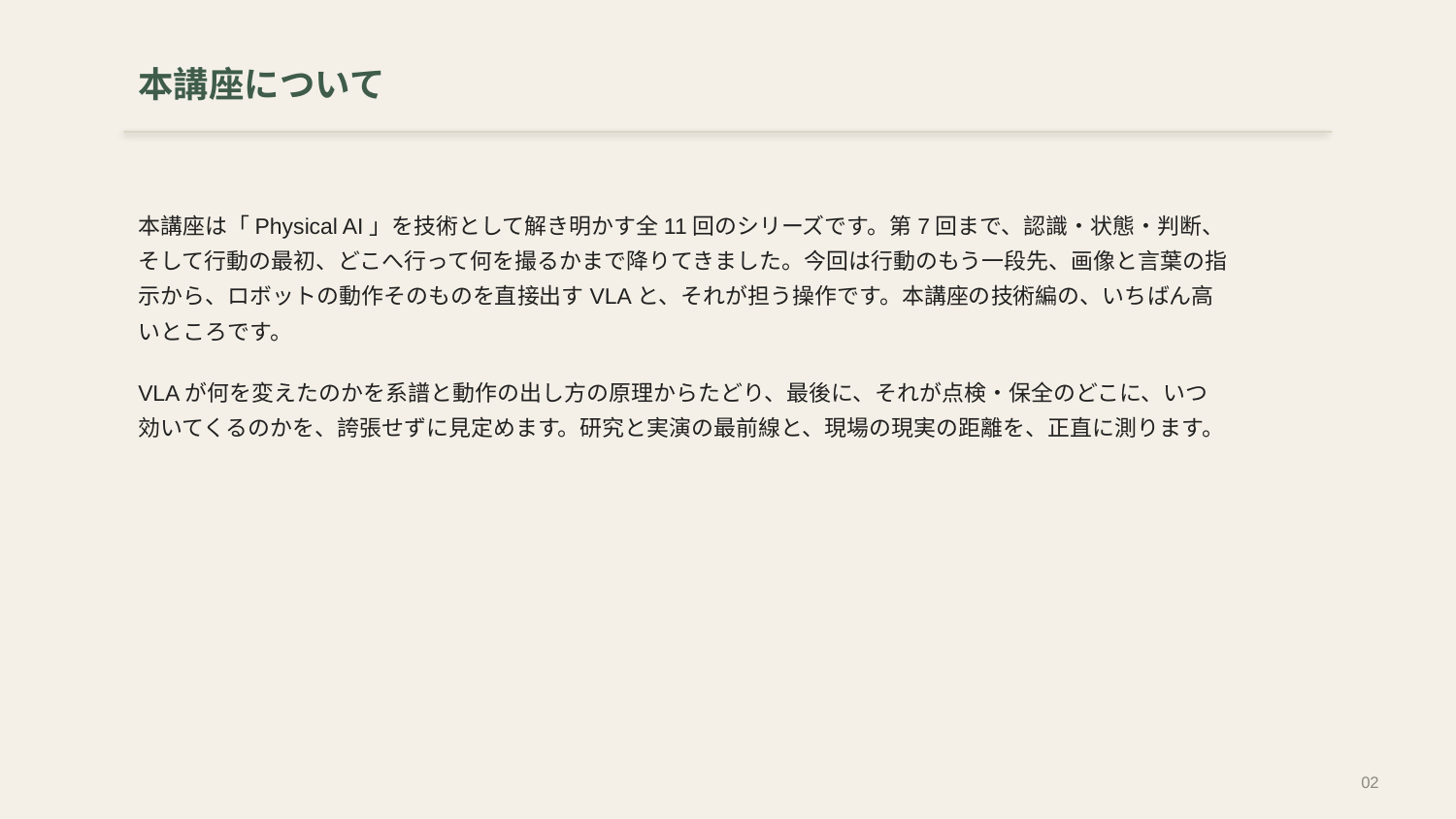

本講座について

本講座は「Physical AI」を技術として解き明かす全11回のシリーズです。第7回まで、認識・状態・判断、そして行動の最初、どこへ行って何を撮るかまで降りてきました。今回は行動のもう一段先、画像と言葉の指示から、ロボットの動作そのものを直接出すVLAと、それが担う操作です。本講座の技術編の、いちばん高いところです。
VLAが何を変えたのかを系譜と動作の出し方の原理からたどり、最後に、それが点検・保全のどこに、いつ効いてくるのかを、誇張せずに見定めます。研究と実演の最前線と、現場の現実の距離を、正直に測ります。
02